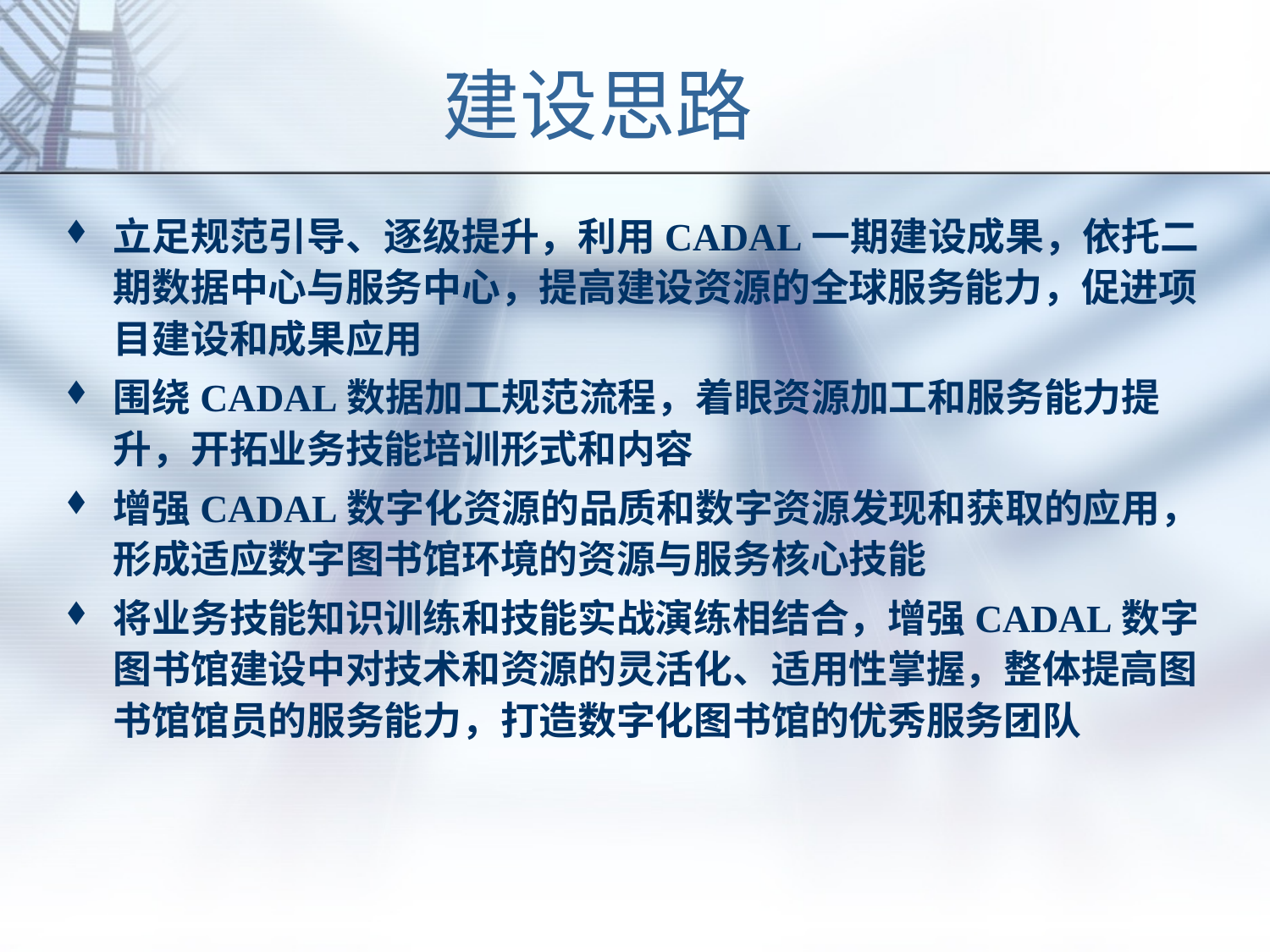

# 建设思路
立足规范引导、逐级提升，利用CADAL一期建设成果，依托二期数据中心与服务中心，提高建设资源的全球服务能力，促进项目建设和成果应用
围绕CADAL数据加工规范流程，着眼资源加工和服务能力提升，开拓业务技能培训形式和内容
增强CADAL数字化资源的品质和数字资源发现和获取的应用，形成适应数字图书馆环境的资源与服务核心技能
将业务技能知识训练和技能实战演练相结合，增强CADAL数字图书馆建设中对技术和资源的灵活化、适用性掌握，整体提高图书馆馆员的服务能力，打造数字化图书馆的优秀服务团队